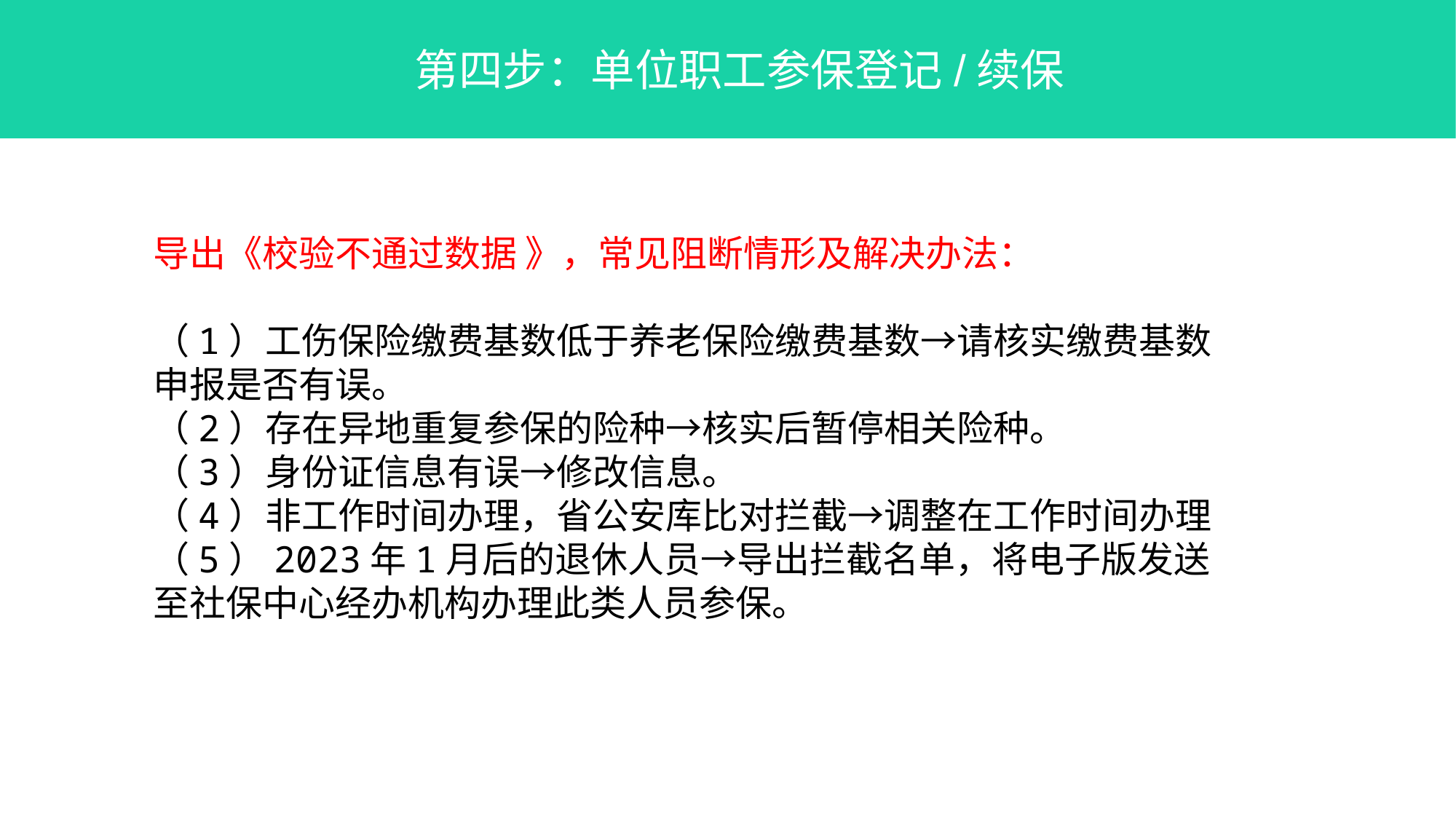

第四步：单位职工参保登记/续保
导出《校验不通过数据 》，常见阻断情形及解决办法：

（1）工伤保险缴费基数低于养老保险缴费基数→请核实缴费基数申报是否有误。
（2）存在异地重复参保的险种→核实后暂停相关险种。
（3）身份证信息有误→修改信息。
（4）非工作时间办理，省公安库比对拦截→调整在工作时间办理
（5）2023年1月后的退休人员→导出拦截名单，将电子版发送至社保中心经办机构办理此类人员参保。